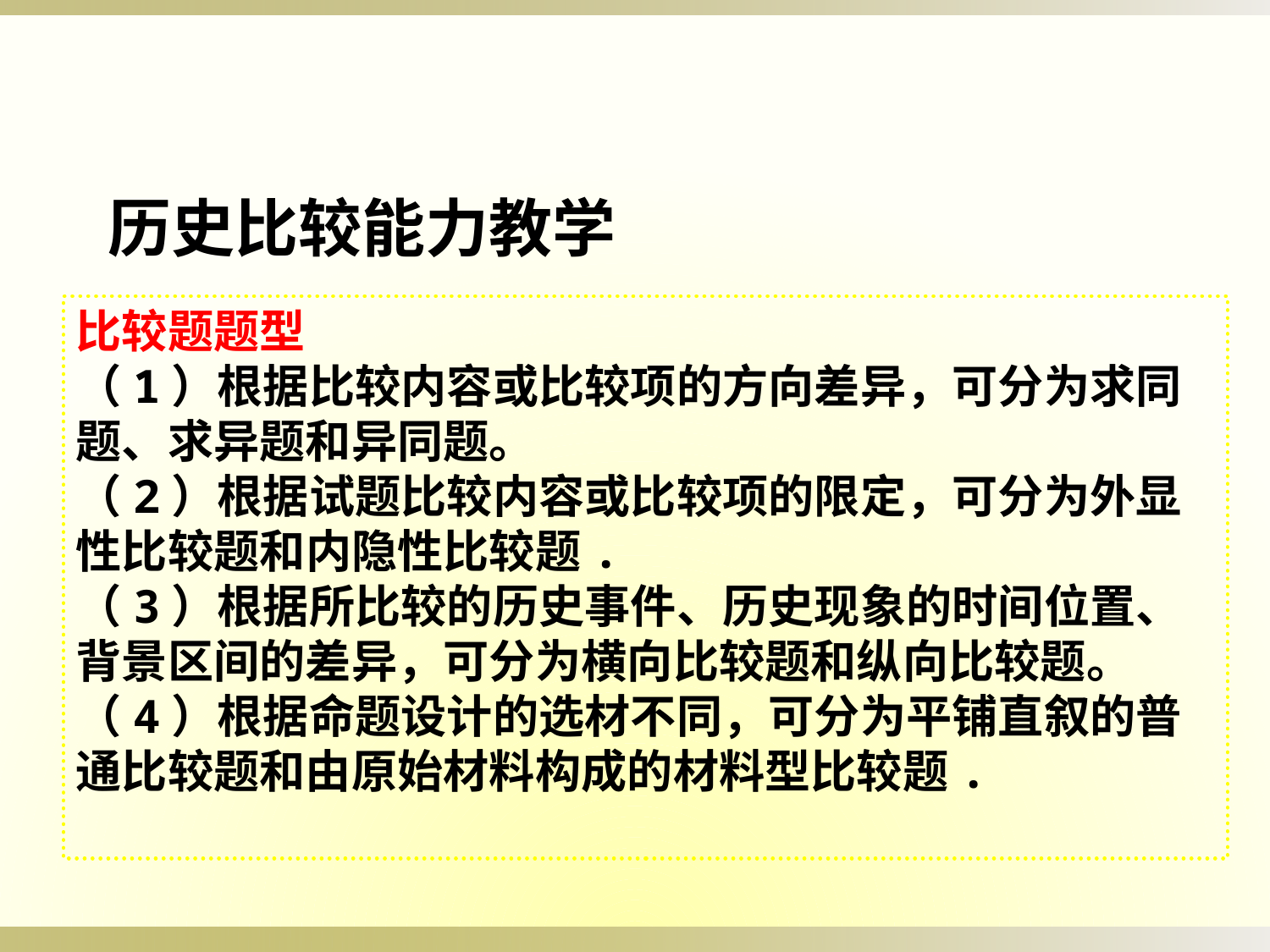

历史比较能力教学
比较题题型
（1）根据比较内容或比较项的方向差异，可分为求同题、求异题和异同题。
（2）根据试题比较内容或比较项的限定，可分为外显性比较题和内隐性比较题.
（3）根据所比较的历史事件、历史现象的时间位置、背景区间的差异，可分为横向比较题和纵向比较题。
（4）根据命题设计的选材不同，可分为平铺直叙的普通比较题和由原始材料构成的材料型比较题.